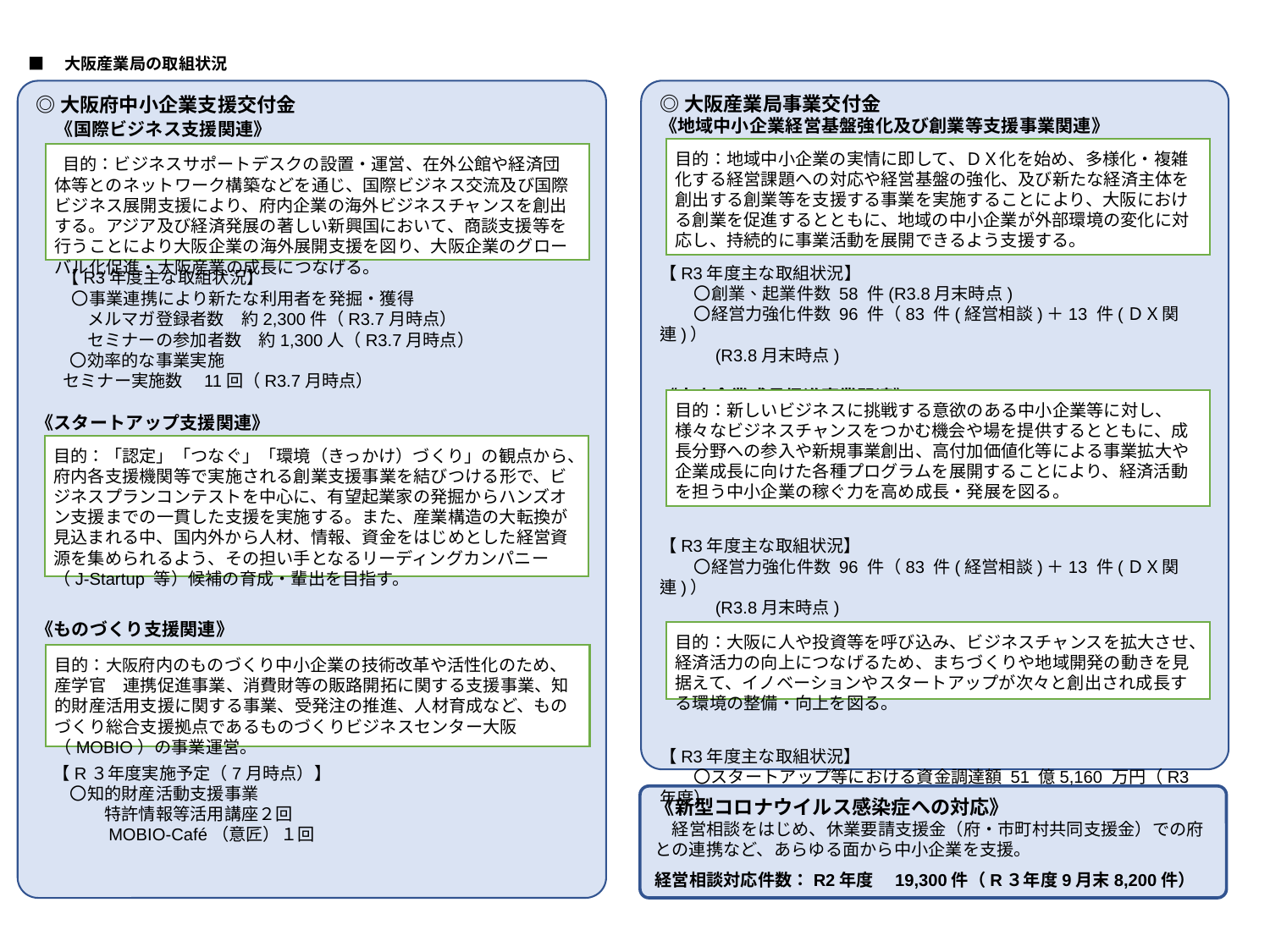

■　大阪産業局の取組状況
◎大阪府中小企業支援交付金
　《国際ビジネス支援関連》

 　【R3年度主な取組状況】
　　〇事業連携により新たな利用者を発掘・獲得
　　　メルマガ登録者数　約2,300件（R3.7月時点）
　　　セミナーの参加者数　約1,300人（R3.7月時点）
　　〇効率的な事業実施
      セミナー実施数　11回（R3.7月時点）

《スタートアップ支援関連》

《ものづくり支援関連》

　【R３年度実施予定（7月時点）】
　　〇知的財産活動支援事業
　　　　特許情報等活用講座２回
　　　　MOBIO-Café（意匠）１回

◎大阪産業局事業交付金
《地域中小企業経営基盤強化及び創業等支援事業関連》

【R3年度主な取組状況】
　　〇創業、起業件数 58 件(R3.8月末時点)
　　〇経営力強化件数 96 件（83 件(経営相談)＋13 件(ＤＸ関連)）
　　　(R3.8月末時点)

《中小企業成長促進事業関連》

【R3年度主な取組状況】
　　〇経営力強化件数 96 件（83 件(経営相談)＋13 件(ＤＸ関連)）
　　　(R3.8月末時点)

《イノベーション創出促進事業関連》

【R3年度主な取組状況】
　　〇スタートアップ等における資金調達額 51 億5,160 万円（R3 年度）

目的：地域中小企業の実情に即して、ＤＸ化を始め、多様化・複雑化する経営課題への対応や経営基盤の強化、及び新たな経済主体を創出する創業等を支援する事業を実施することにより、大阪における創業を促進するとともに、地域の中小企業が外部環境の変化に対応し、持続的に事業活動を展開できるよう支援する。
 目的：ビジネスサポートデスクの設置・運営、在外公館や経済団体等とのネットワーク構築などを通じ、国際ビジネス交流及び国際ビジネス展開支援により、府内企業の海外ビジネスチャンスを創出する。アジア及び経済発展の著しい新興国において、商談支援等を行うことにより大阪企業の海外展開支援を図り、大阪企業のグローバル化促進・大阪産業の成長につなげる。
目的：新しいビジネスに挑戦する意欲のある中小企業等に対し、様々なビジネスチャンスをつかむ機会や場を提供するとともに、成長分野への参入や新規事業創出、高付加価値化等による事業拡大や企業成長に向けた各種プログラムを展開することにより、経済活動を担う中小企業の稼ぐ力を高め成長・発展を図る。
目的：「認定」「つなぐ」「環境（きっかけ）づくり」の観点から、府内各支援機関等で実施される創業支援事業を結びつける形で、ビジネスプランコンテストを中心に、有望起業家の発掘からハンズオン支援までの一貫した支援を実施する。また、産業構造の大転換が見込まれる中、国内外から人材、情報、資金をはじめとした経営資源を集められるよう、その担い手となるリーディングカンパニー（J-Startup 等）候補の育成・輩出を目指す。
目的：大阪に人や投資等を呼び込み、ビジネスチャンスを拡大させ、経済活力の向上につなげるため、まちづくりや地域開発の動きを見据えて、イノベーションやスタートアップが次々と創出され成長する環境の整備・向上を図る。
目的：大阪府内のものづくり中小企業の技術改革や活性化のため、産学官　連携促進事業、消費財等の販路開拓に関する支援事業、知的財産活用支援に関する事業、受発注の推進、人材育成など、ものづくり総合支援拠点であるものづくりビジネスセンター大阪（MOBIO）の事業運営。
《新型コロナウイルス感染症への対応》
　経営相談をはじめ、休業要請支援金（府・市町村共同支援金）での府との連携など、あらゆる面から中小企業を支援。

経営相談対応件数：R2年度　19,300件（R３年度9月末8,200件）